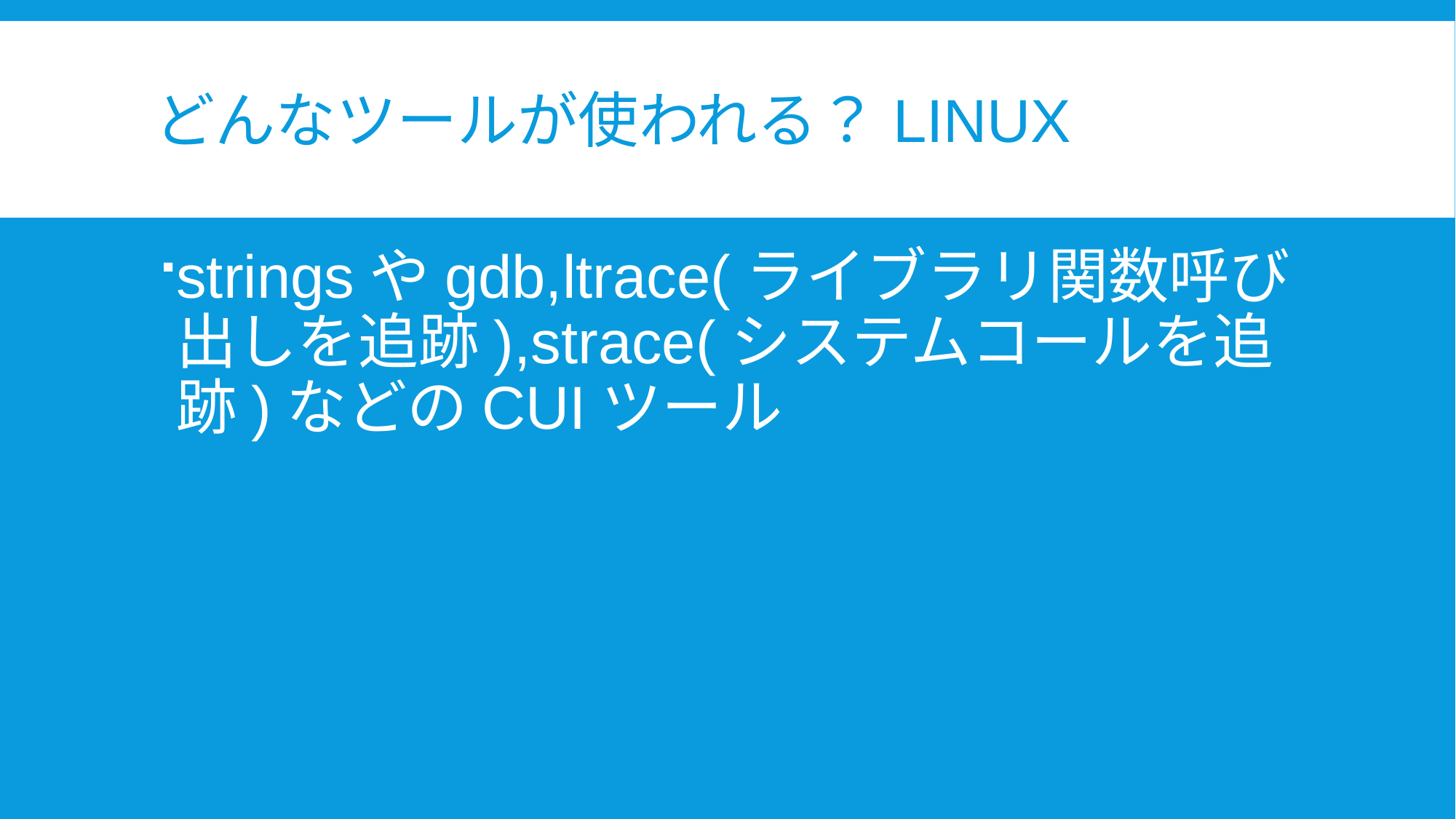

# どんなツールが使われる？linux
stringsやgdb,ltrace(ライブラリ関数呼び出しを追跡),strace(システムコールを追跡)などのCUIツール